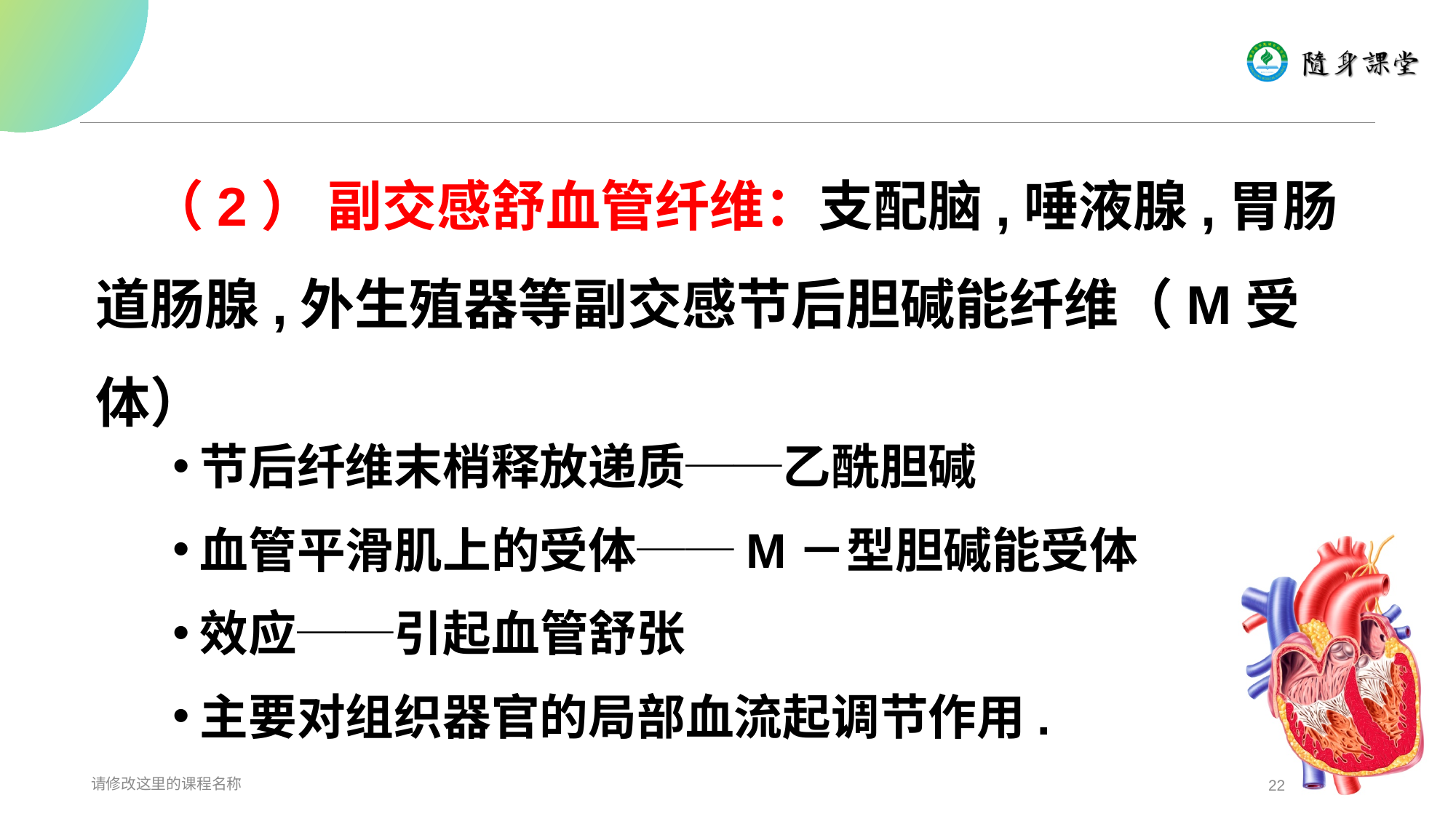

#
（2） 副交感舒血管纤维：支配脑,唾液腺,胃肠道肠腺,外生殖器等副交感节后胆碱能纤维（M受体）
节后纤维末梢释放递质──乙酰胆碱
血管平滑肌上的受体──M－型胆碱能受体
效应──引起血管舒张
主要对组织器官的局部血流起调节作用.
请修改这里的课程名称
22